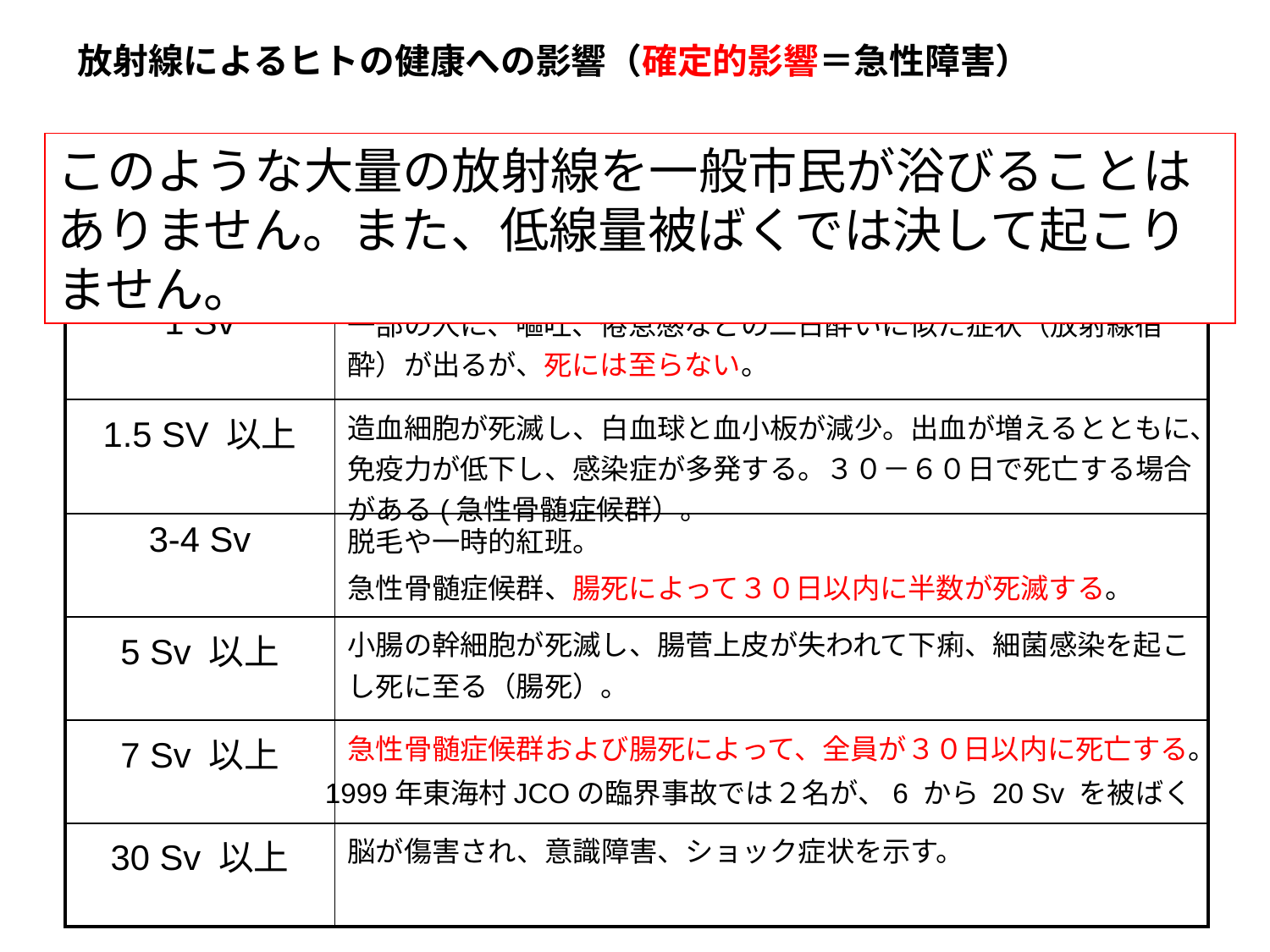

放射線によるヒトの健康への影響（確定的影響＝急性障害）
1 Sv以上の放射線を一度に被ばくすると、急性の健康障害が起こります。
ヒトの致死線量（半数が30日以内に死亡）は3-5 Gy とされています。
このような大量の放射線を一般市民が浴びることはありません。また、低線量被ばくでは決して起こりません。
1 Sv = 1,000 mSv =1,000,000 uSv
| 1 Sv | 一部の人に、嘔吐、倦怠感などの二日酔いに似た症状（放射線宿酔）が出るが、死には至らない。 |
| --- | --- |
| 1.5 SV 以上 | 造血細胞が死滅し、白血球と血小板が減少。出血が増えるとともに、免疫力が低下し、感染症が多発する。３０－６０日で死亡する場合がある(急性骨髄症候群）。 |
| 3-4 Sv | 脱毛や一時的紅班。 急性骨髄症候群、腸死によって３０日以内に半数が死滅する。 |
| 5 Sv 以上 | 小腸の幹細胞が死滅し、腸菅上皮が失われて下痢、細菌感染を起こし死に至る（腸死）。 |
| 7 Sv 以上 | 急性骨髄症候群および腸死によって、全員が３０日以内に死亡する。 |
| 30 Sv 以上 | 脳が傷害され、意識障害、ショック症状を示す。 |
1999年東海村JCOの臨界事故では２名が、6 から 20 Sv を被ばく